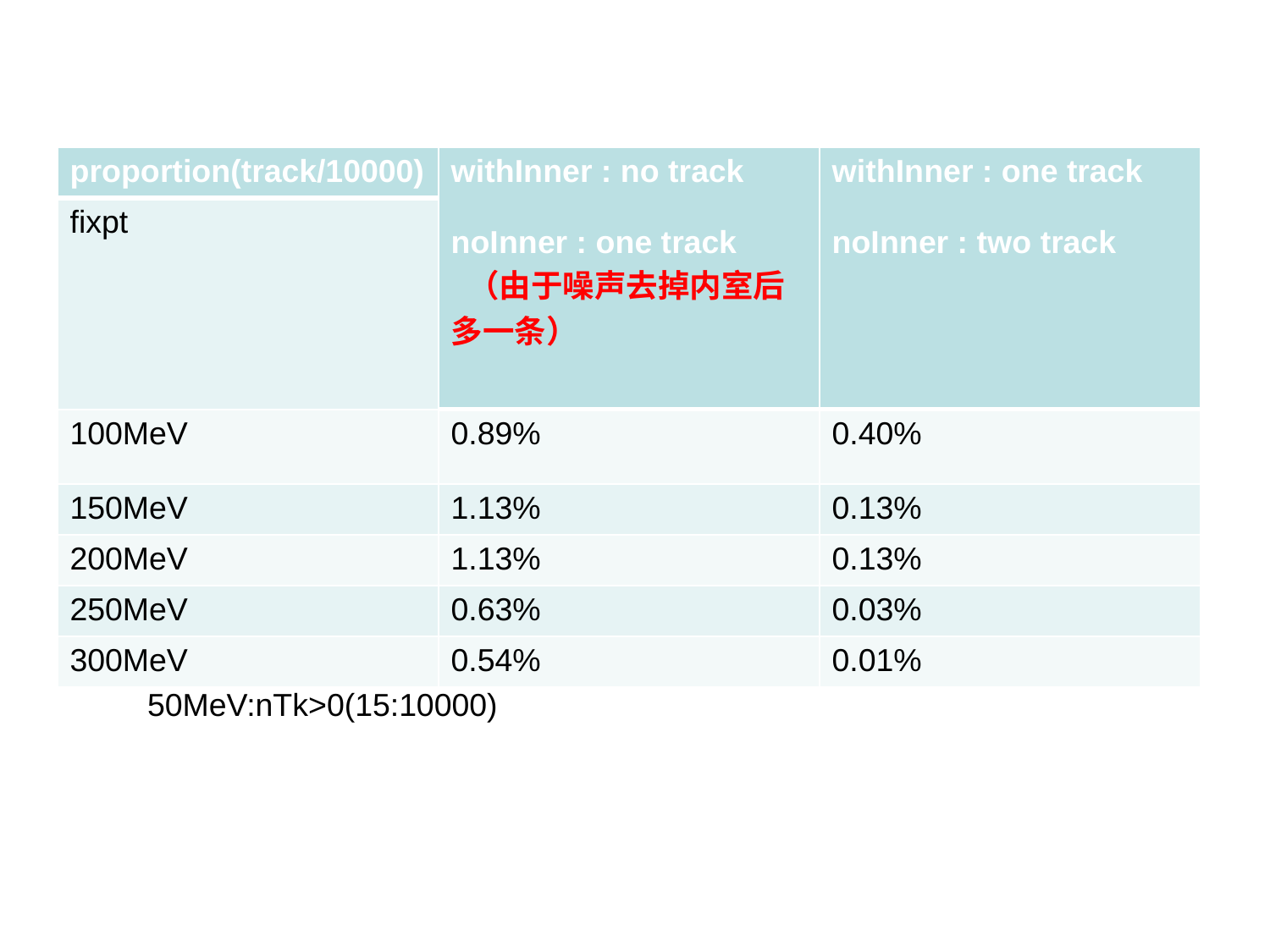

| proportion(track/10000) | withInner : no track noInner : one track （由于噪声去掉内室后多一条） | withInner : one track noInner : two track |
| --- | --- | --- |
| fixpt |  |  |
| 100MeV | 0.89% | 0.40% |
| 150MeV | 1.13% | 0.13% |
| 200MeV | 1.13% | 0.13% |
| 250MeV | 0.63% | 0.03% |
| 300MeV | 0.54% | 0.01% |
50MeV:nTk>0(15:10000)